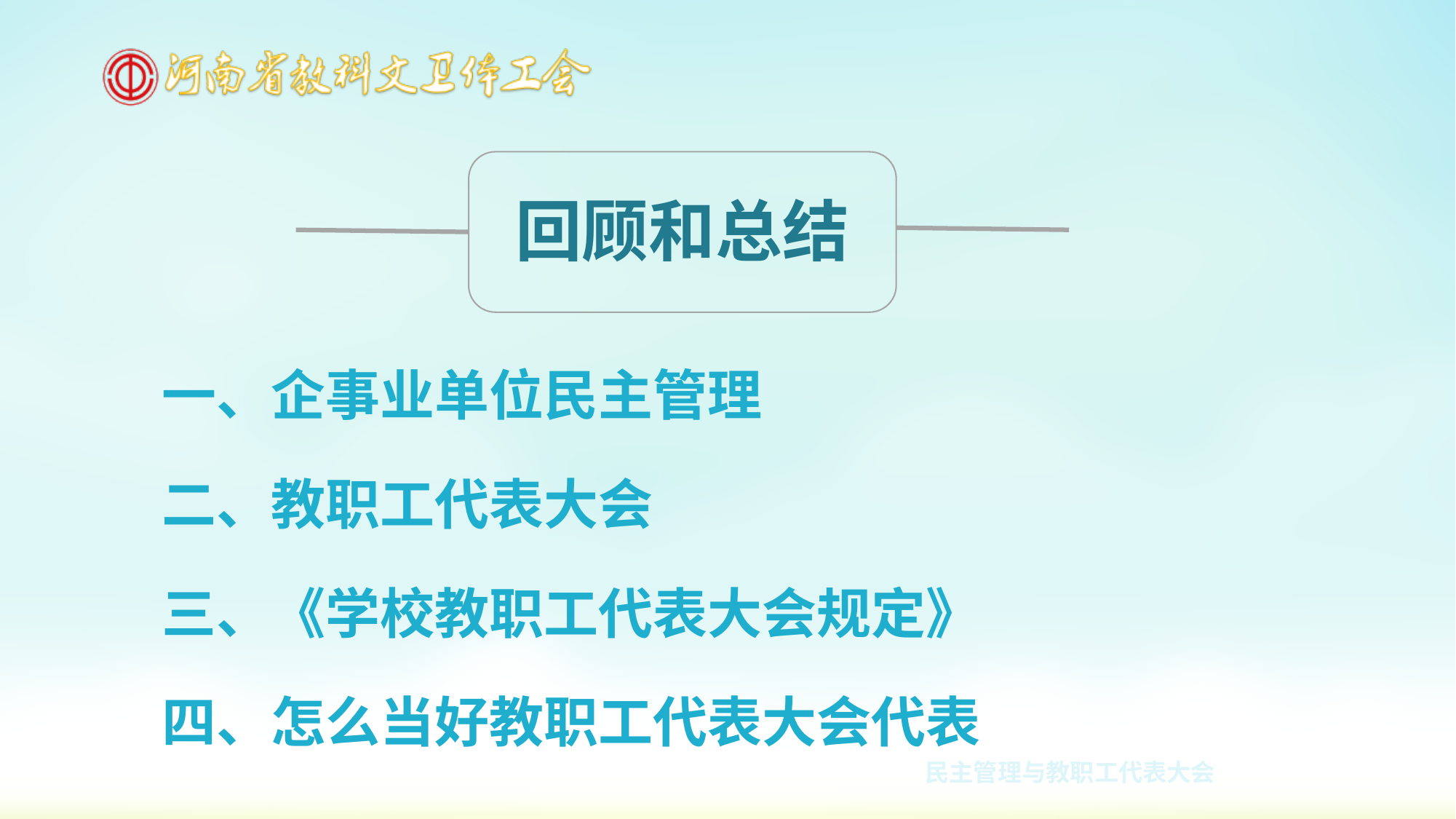

回顾和总结
一、企事业单位民主管理
二、教职工代表大会
三、《学校教职工代表大会规定》
四、怎么当好教职工代表大会代表